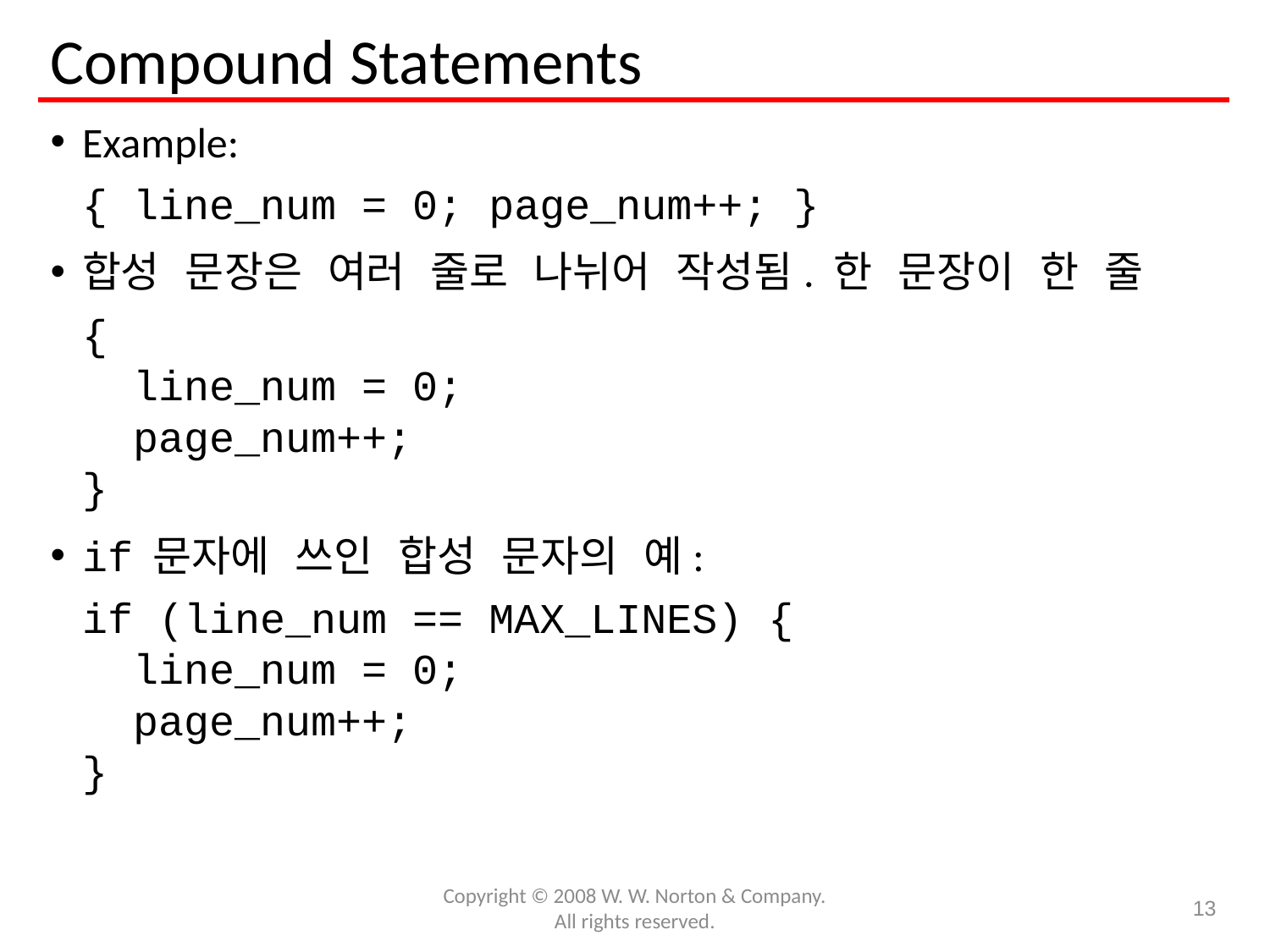

# Compound Statements
Example:
	{ line_num = 0; page_num++; }
합성 문장은 여러 줄로 나뉘어 작성됨. 한 문장이 한 줄
	{
	  line_num = 0;
	  page_num++;
	}
if 문자에 쓰인 합성 문자의 예:
	if (line_num == MAX_LINES) {
	  line_num = 0;
	  page_num++;
	}
Copyright © 2008 W. W. Norton & Company.
All rights reserved.
13